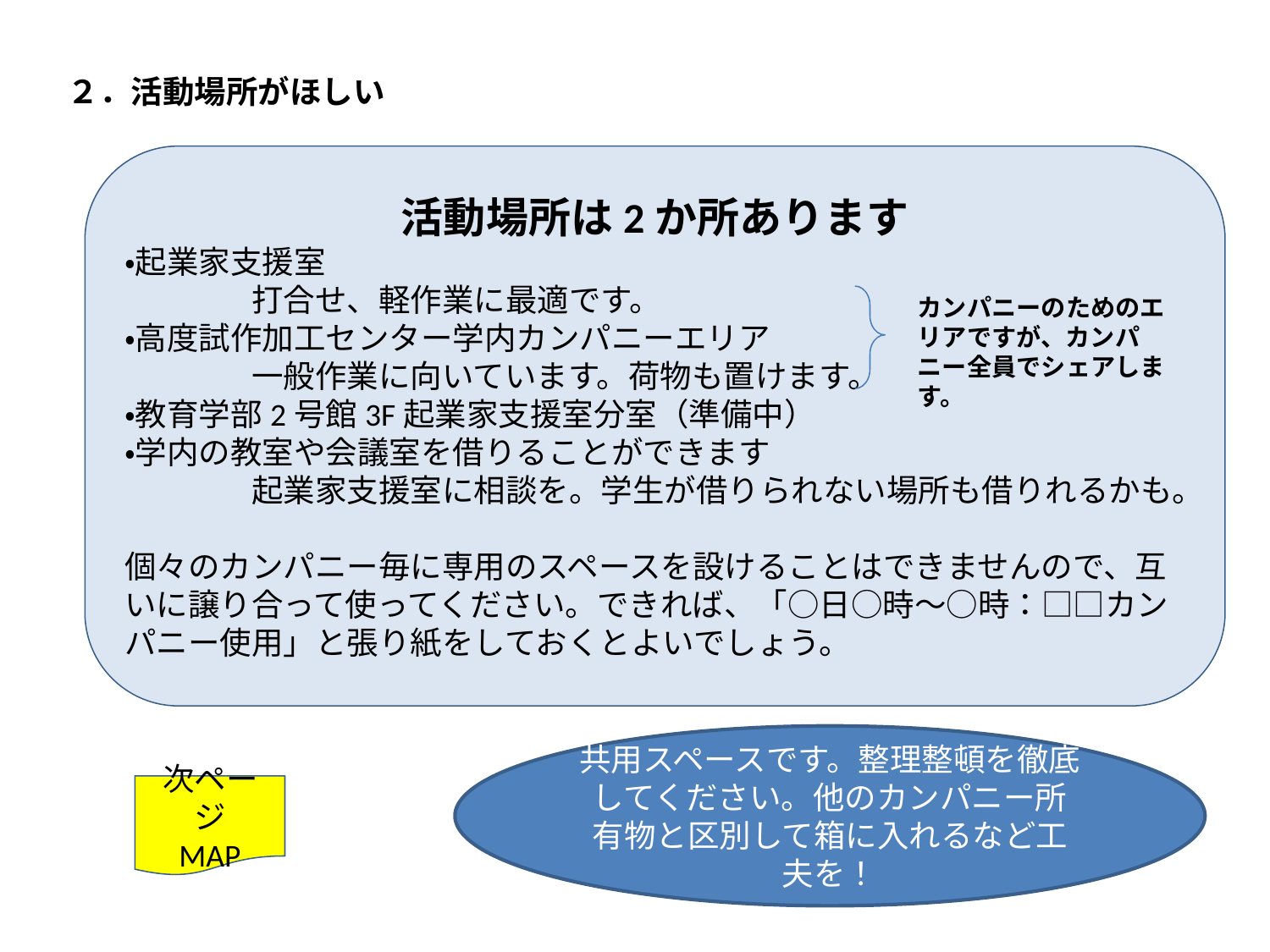

２．活動場所がほしい
活動場所は2か所あります
・起業家支援室
	打合せ、軽作業に最適です。
・高度試作加工センター学内カンパニーエリア
	一般作業に向いています。荷物も置けます。
・教育学部2号館3F起業家支援室分室（準備中）
・学内の教室や会議室を借りることができます
	起業家支援室に相談を。学生が借りられない場所も借りれるかも。

個々のカンパニー毎に専用のスペースを設けることはできませんので、互いに譲り合って使ってください。できれば、「○日○時～○時：□□カンパニー使用」と張り紙をしておくとよいでしょう。

カンパニーのためのエリアですが、カンパニー全員でシェアします。
共用スペースです。整理整頓を徹底してください。他のカンパニー所有物と区別して箱に入れるなど工夫を！
次ページ
MAP